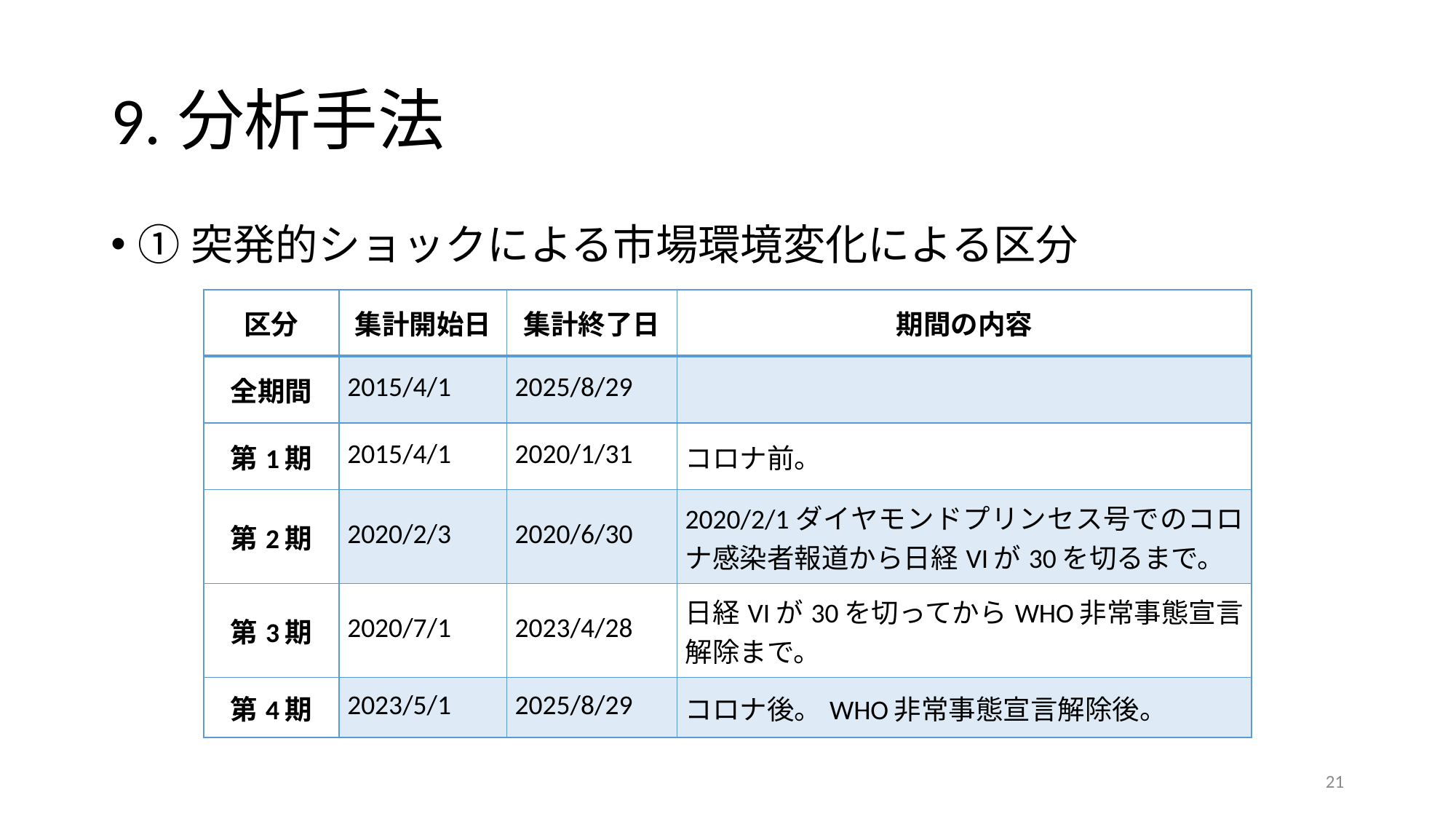

# 9.分析手法
①突発的ショックによる市場環境変化による区分
| 区分 | 集計開始日 | 集計終了日 | 期間の内容 |
| --- | --- | --- | --- |
| 全期間 | 2015/4/1 | 2025/8/29 |  |
| 第1期 | 2015/4/1 | 2020/1/31 | コロナ前。 |
| 第2期 | 2020/2/3 | 2020/6/30 | 2020/2/1ダイヤモンドプリンセス号でのコロナ感染者報道から日経VIが30を切るまで。 |
| 第3期 | 2020/7/1 | 2023/4/28 | 日経VIが30を切ってからWHO非常事態宣言解除まで。 |
| 第4期 | 2023/5/1 | 2025/8/29 | コロナ後。WHO非常事態宣言解除後。 |
21